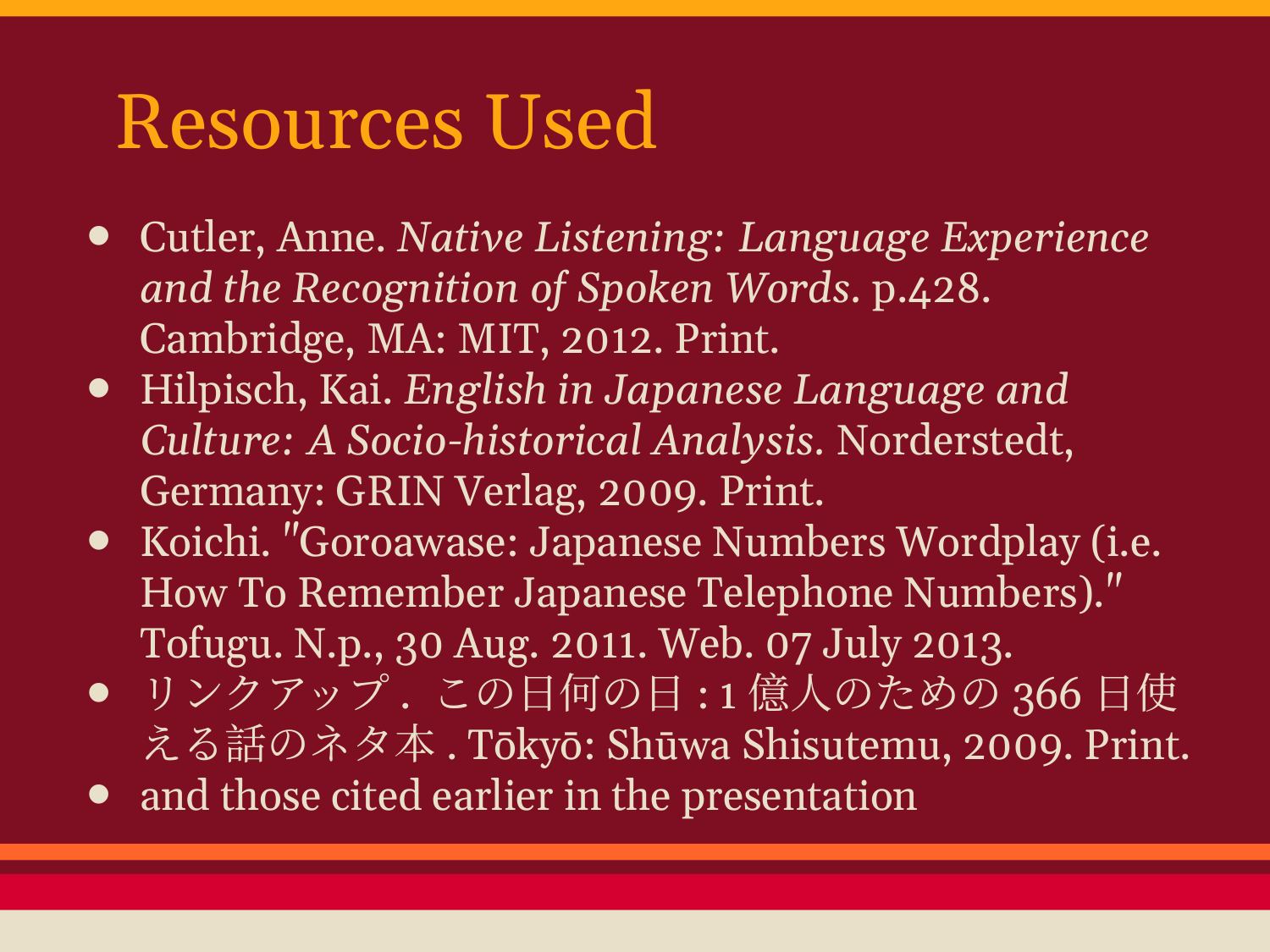

# Resources Used
Cutler, Anne. Native Listening: Language Experience and the Recognition of Spoken Words. p.428. Cambridge, MA: MIT, 2012. Print.
Hilpisch, Kai. English in Japanese Language and Culture: A Socio-historical Analysis. Norderstedt, Germany: GRIN Verlag, 2009. Print.
Koichi. "Goroawase: Japanese Numbers Wordplay (i.e. How To Remember Japanese Telephone Numbers)." Tofugu. N.p., 30 Aug. 2011. Web. 07 July 2013.
リンクアップ. この日何の日: 1億人のための366日使える話のネタ本. Tōkyō: Shūwa Shisutemu, 2009. Print.
and those cited earlier in the presentation